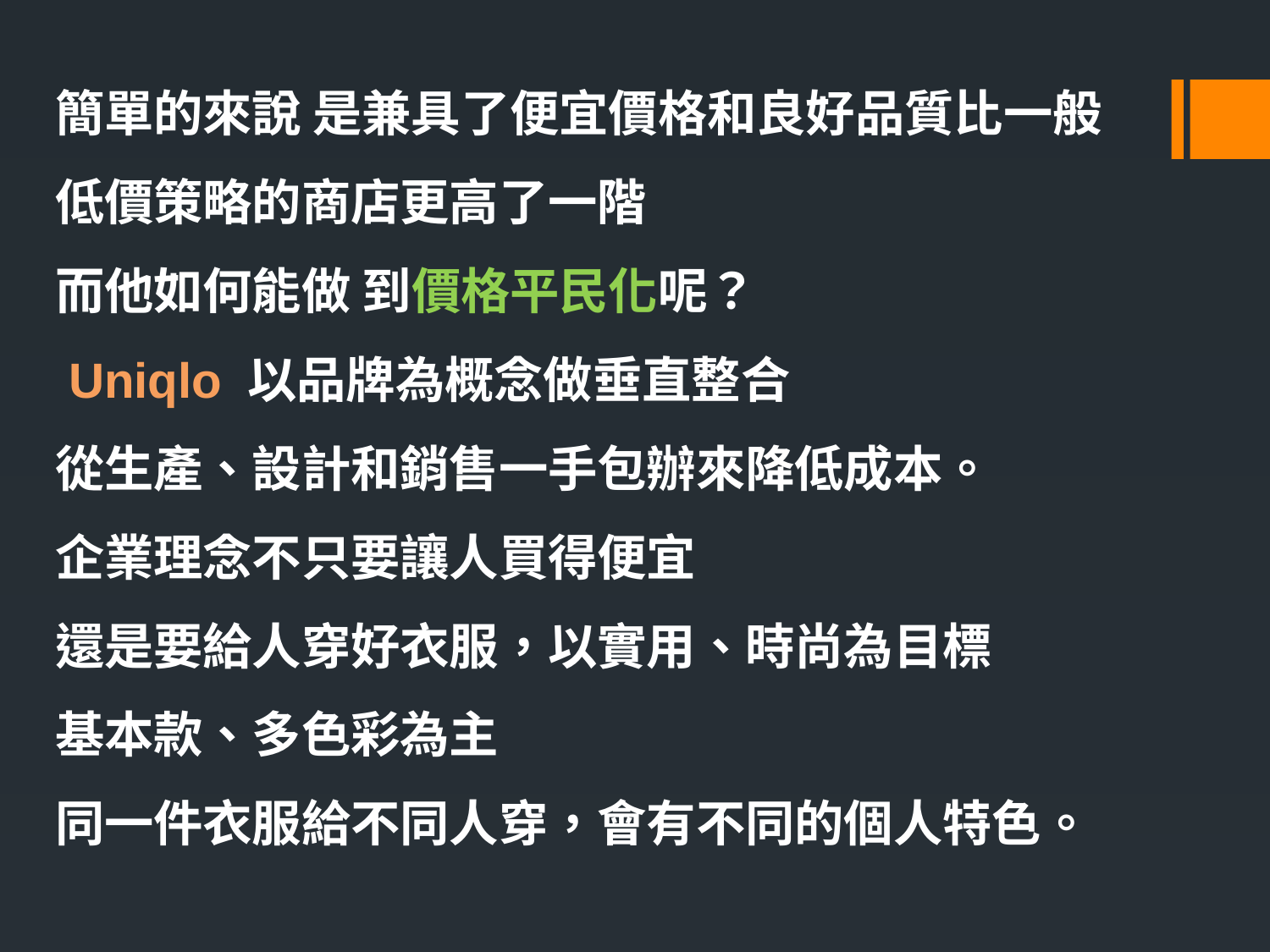

簡單的來說 是兼具了便宜價格和良好品質比一般低價策略的商店更高了一階
而他如何能做 到價格平民化呢？
 Uniqlo 以品牌為概念做垂直整合
從生產、設計和銷售一手包辦來降低成本。
企業理念不只要讓人買得便宜
還是要給人穿好衣服，以實用、時尚為目標
基本款、多色彩為主
同一件衣服給不同人穿，會有不同的個人特色。